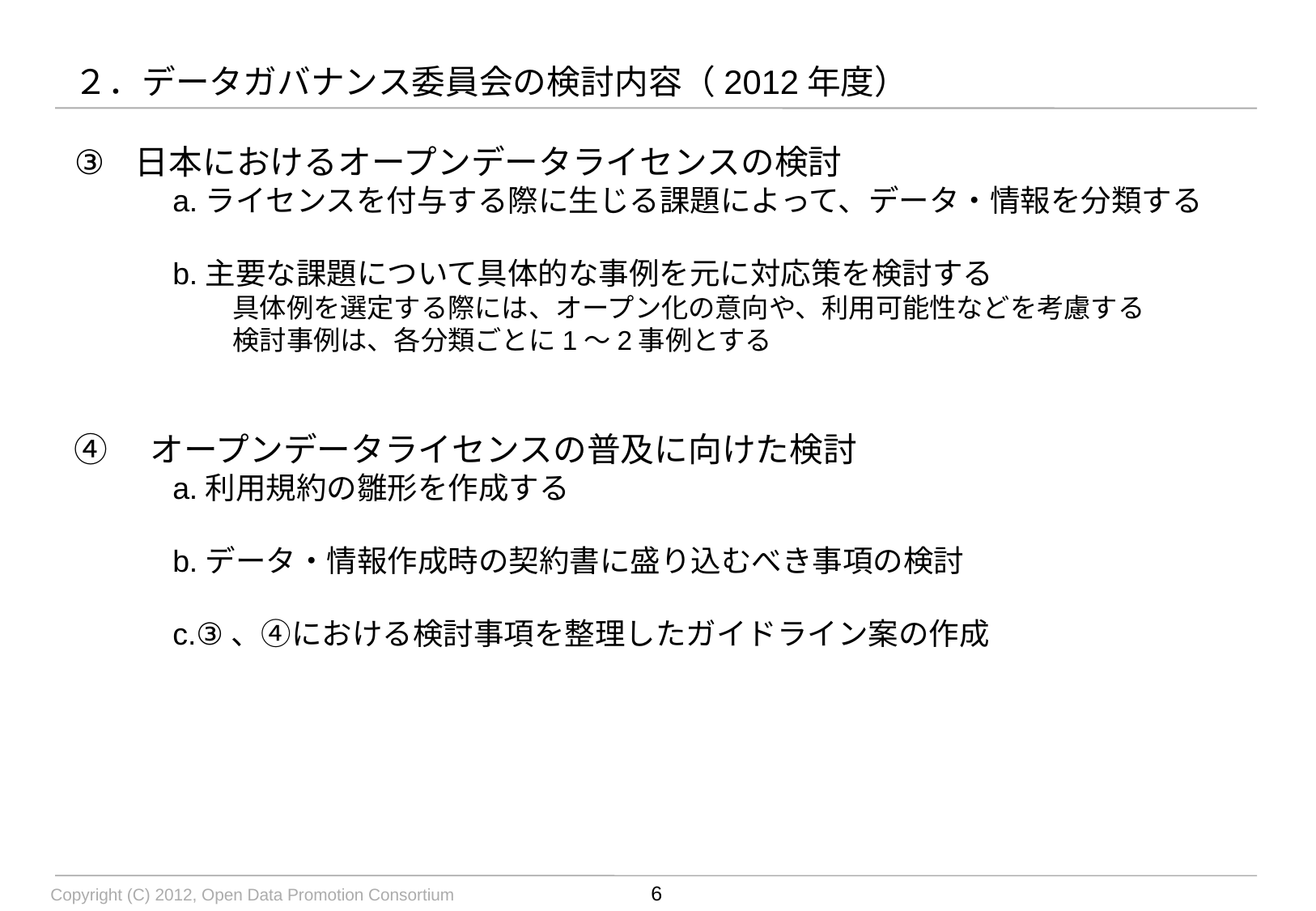

# ２．データガバナンス委員会の検討内容（2012年度）

日本におけるオープンデータライセンスの検討
　　a.ライセンスを付与する際に生じる課題によって、データ・情報を分類する

　　b.主要な課題について具体的な事例を元に対応策を検討する
具体例を選定する際には、オープン化の意向や、利用可能性などを考慮する
検討事例は、各分類ごとに1～2事例とする

④　オープンデータライセンスの普及に向けた検討
　　a.利用規約の雛形を作成する

　　b.データ・情報作成時の契約書に盛り込むべき事項の検討

　　c.③、④における検討事項を整理したガイドライン案の作成

6
Copyright (C) 2012, Open Data Promotion Consortium